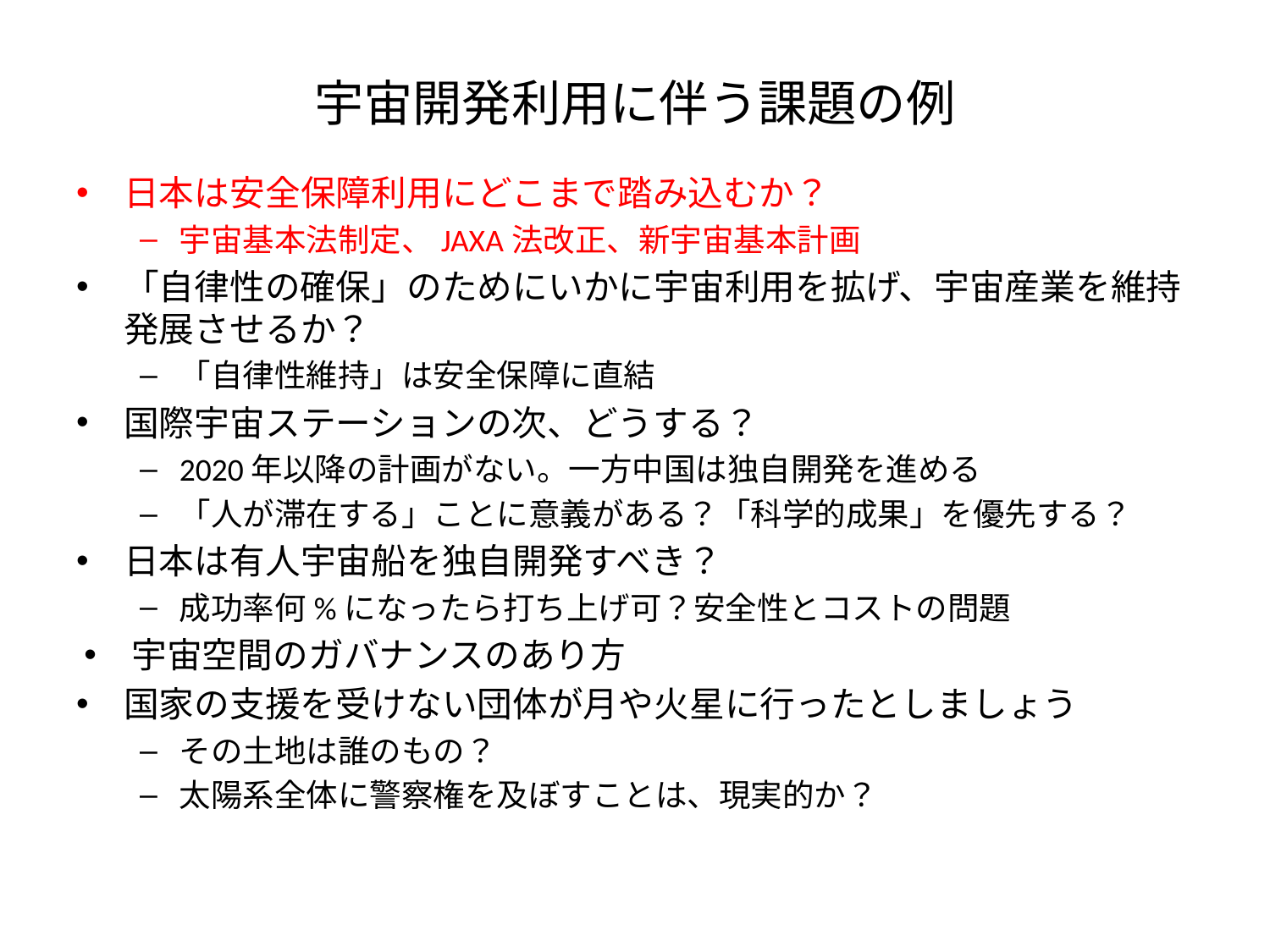

# 宇宙開発利用に伴う課題の例
日本は安全保障利用にどこまで踏み込むか？
宇宙基本法制定、JAXA法改正、新宇宙基本計画
「自律性の確保」のためにいかに宇宙利用を拡げ、宇宙産業を維持発展させるか？
「自律性維持」は安全保障に直結
国際宇宙ステーションの次、どうする？
2020年以降の計画がない。一方中国は独自開発を進める
「人が滞在する」ことに意義がある？「科学的成果」を優先する？
日本は有人宇宙船を独自開発すべき？
成功率何%になったら打ち上げ可？安全性とコストの問題
宇宙空間のガバナンスのあり方
国家の支援を受けない団体が月や火星に行ったとしましょう
その土地は誰のもの？
太陽系全体に警察権を及ぼすことは、現実的か？